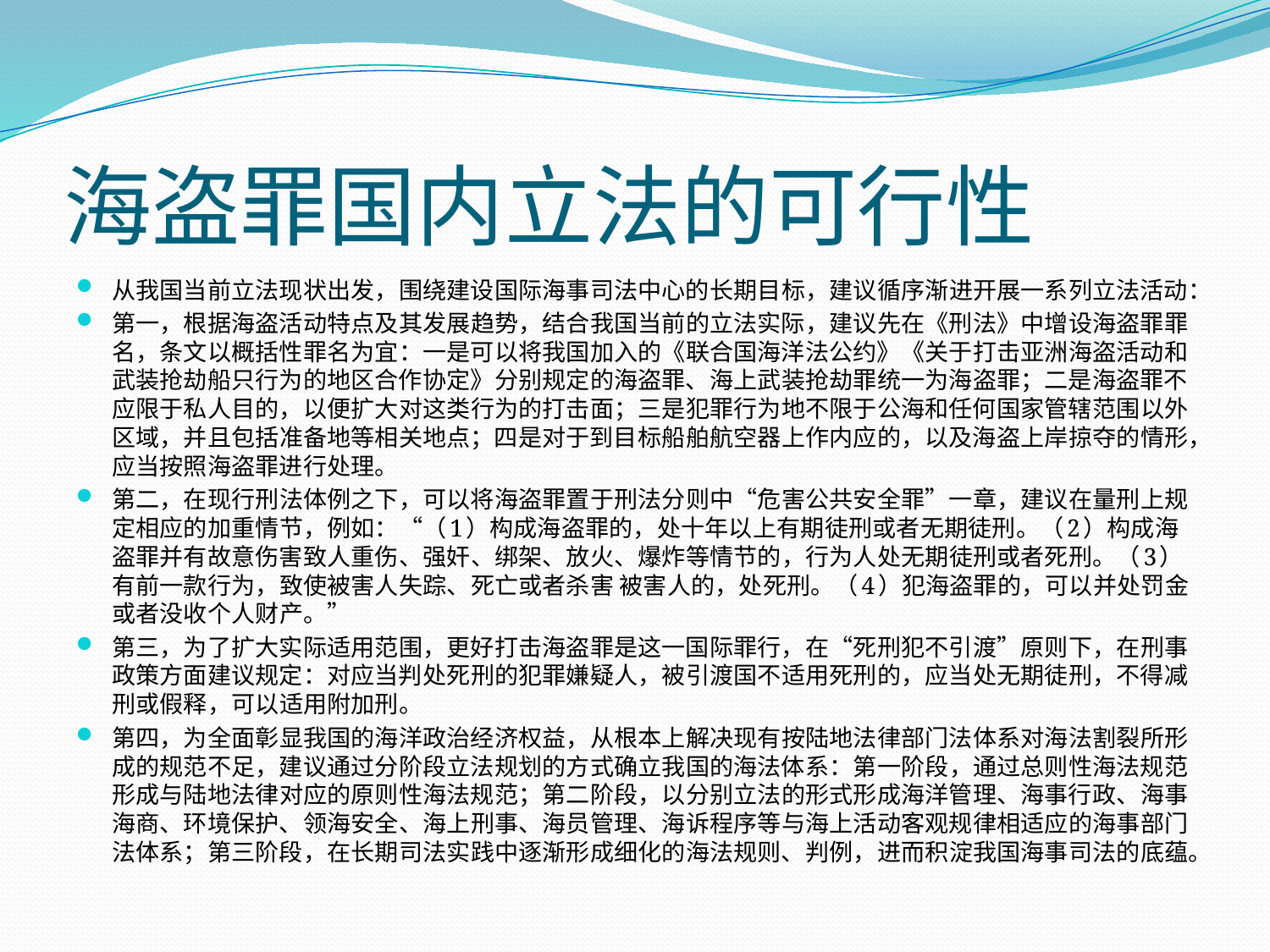

# 海盗罪国内立法的可行性
从我国当前立法现状出发，围绕建设国际海事司法中心的长期目标，建议循序渐进开展一系列立法活动：
第一，根据海盗活动特点及其发展趋势，结合我国当前的立法实际，建议先在《刑法》中增设海盗罪罪名，条文以概括性罪名为宜：一是可以将我国加入的《联合国海洋法公约》《关于打击亚洲海盗活动和武装抢劫船只行为的地区合作协定》分别规定的海盗罪、海上武装抢劫罪统一为海盗罪；二是海盗罪不应限于私人目的，以便扩大对这类行为的打击面；三是犯罪行为地不限于公海和任何国家管辖范围以外区域，并且包括准备地等相关地点；四是对于到目标船舶航空器上作内应的，以及海盗上岸掠夺的情形，应当按照海盗罪进行处理。
第二，在现行刑法体例之下，可以将海盗罪置于刑法分则中“危害公共安全罪”一章，建议在量刑上规定相应的加重情节，例如：“（1）构成海盗罪的，处十年以上有期徒刑或者无期徒刑。（2）构成海盗罪并有故意伤害致人重伤、强奸、绑架、放火、爆炸等情节的，行为人处无期徒刑或者死刑。（3）有前一款行为，致使被害人失踪、死亡或者杀害 被害人的，处死刑。（4）犯海盗罪的，可以并处罚金或者没收个人财产。”
第三，为了扩大实际适用范围，更好打击海盗罪是这一国际罪行，在“死刑犯不引渡”原则下，在刑事政策方面建议规定：对应当判处死刑的犯罪嫌疑人，被引渡国不适用死刑的，应当处无期徒刑，不得减刑或假释，可以适用附加刑。
第四，为全面彰显我国的海洋政治经济权益，从根本上解决现有按陆地法律部门法体系对海法割裂所形成的规范不足，建议通过分阶段立法规划的方式确立我国的海法体系：第一阶段，通过总则性海法规范形成与陆地法律对应的原则性海法规范；第二阶段，以分别立法的形式形成海洋管理、海事行政、海事海商、环境保护、领海安全、海上刑事、海员管理、海诉程序等与海上活动客观规律相适应的海事部门法体系；第三阶段，在长期司法实践中逐渐形成细化的海法规则、判例，进而积淀我国海事司法的底蕴。